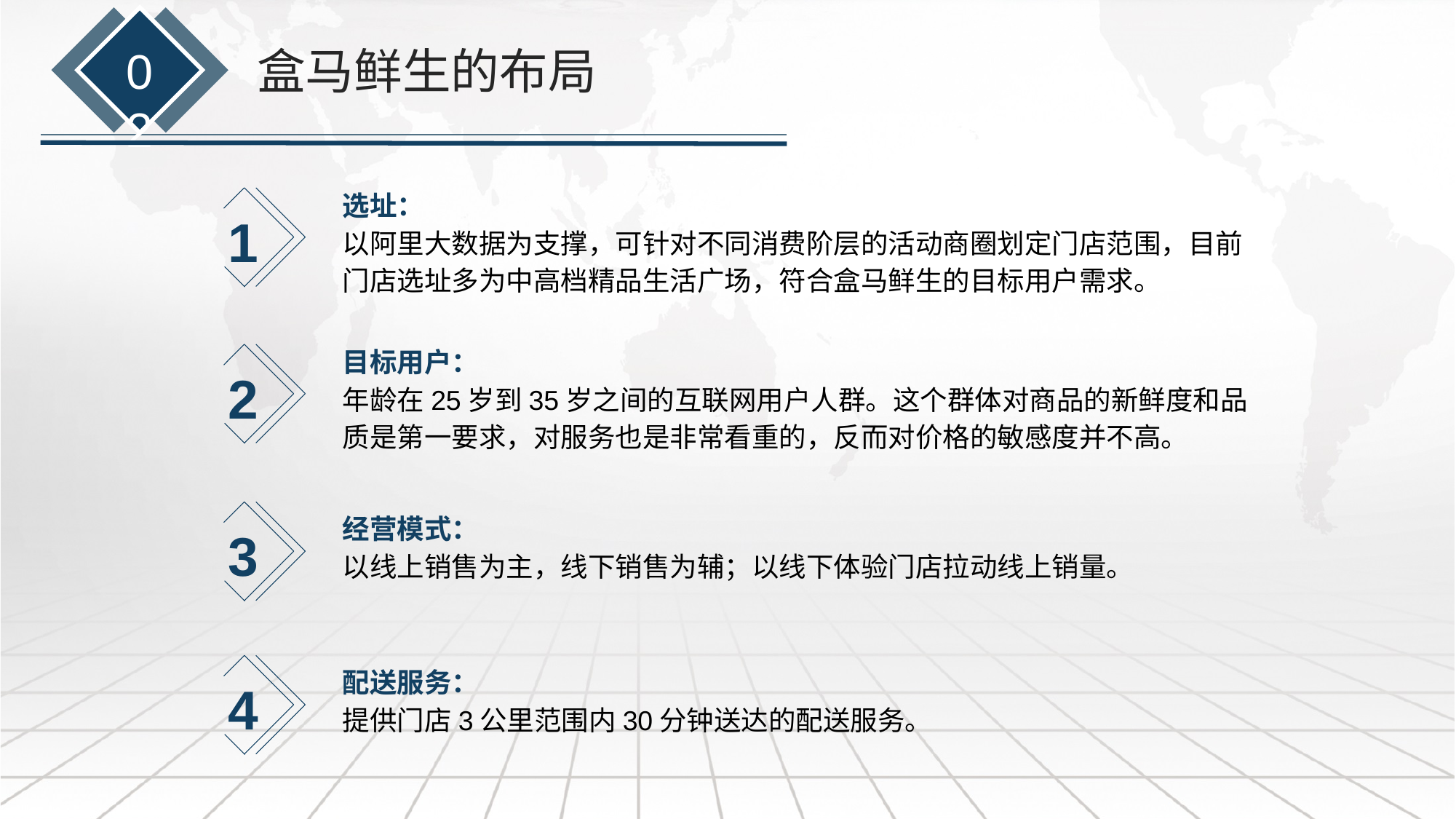

02
盒马鲜生的布局
1
选址：
以阿里大数据为支撑，可针对不同消费阶层的活动商圈划定门店范围，目前门店选址多为中高档精品生活广场，符合盒马鲜生的目标用户需求。
2
目标用户：
年龄在25岁到35岁之间的互联网用户人群。这个群体对商品的新鲜度和品质是第一要求，对服务也是非常看重的，反而对价格的敏感度并不高。
3
经营模式：
以线上销售为主，线下销售为辅；以线下体验门店拉动线上销量。
4
配送服务：
提供门店3公里范围内30分钟送达的配送服务。